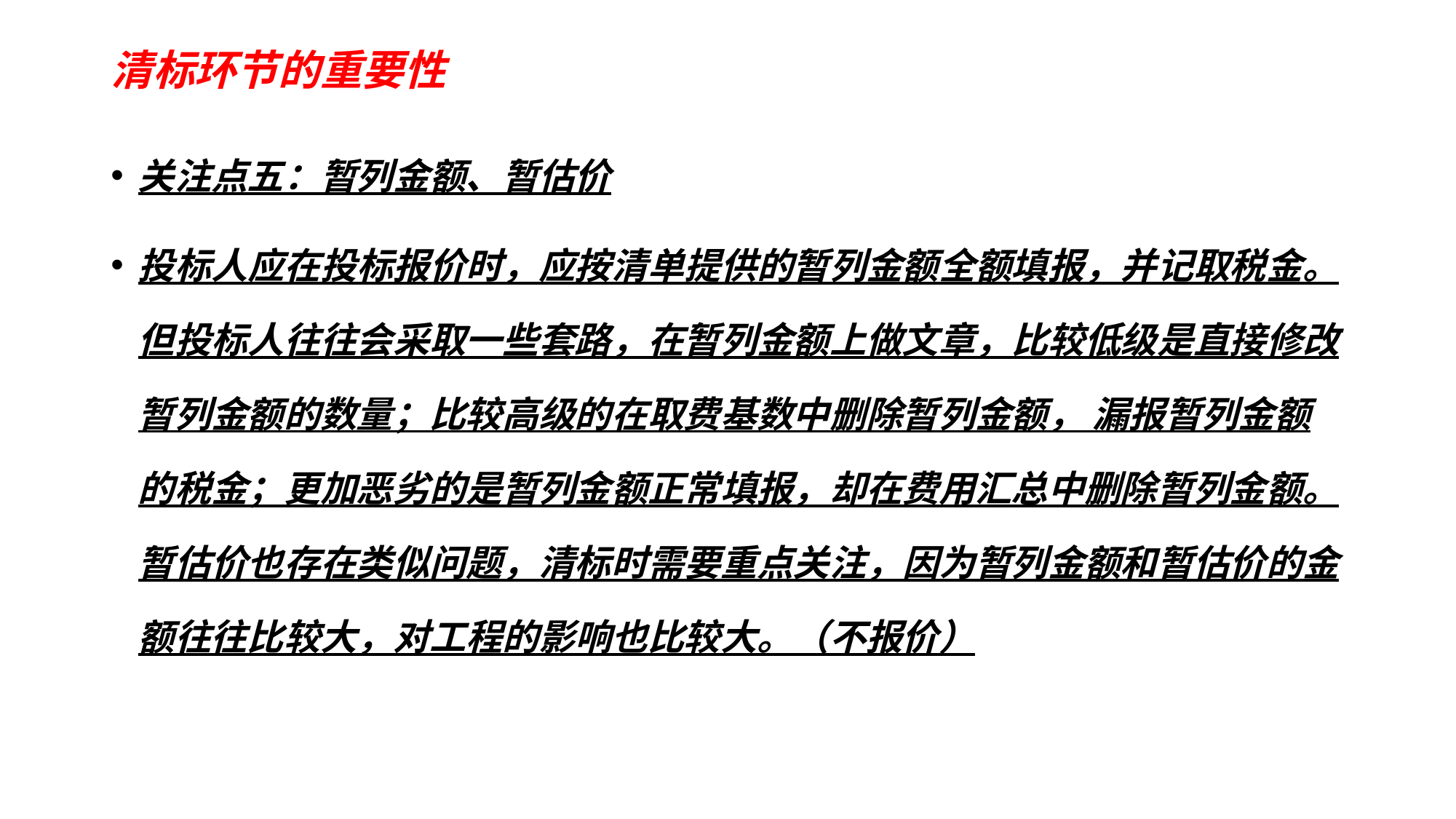

# 清标环节的重要性
关注点五：暂列金额、暂估价
投标人应在投标报价时，应按清单提供的暂列金额全额填报，并记取税金。但投标人往往会采取一些套路，在暂列金额上做文章，比较低级是直接修改暂列金额的数量；比较高级的在取费基数中删除暂列金额， 漏报暂列金额的税金；更加恶劣的是暂列金额正常填报，却在费用汇总中删除暂列金额。暂估价也存在类似问题，清标时需要重点关注，因为暂列金额和暂估价的金额往往比较大，对工程的影响也比较大。（不报价）